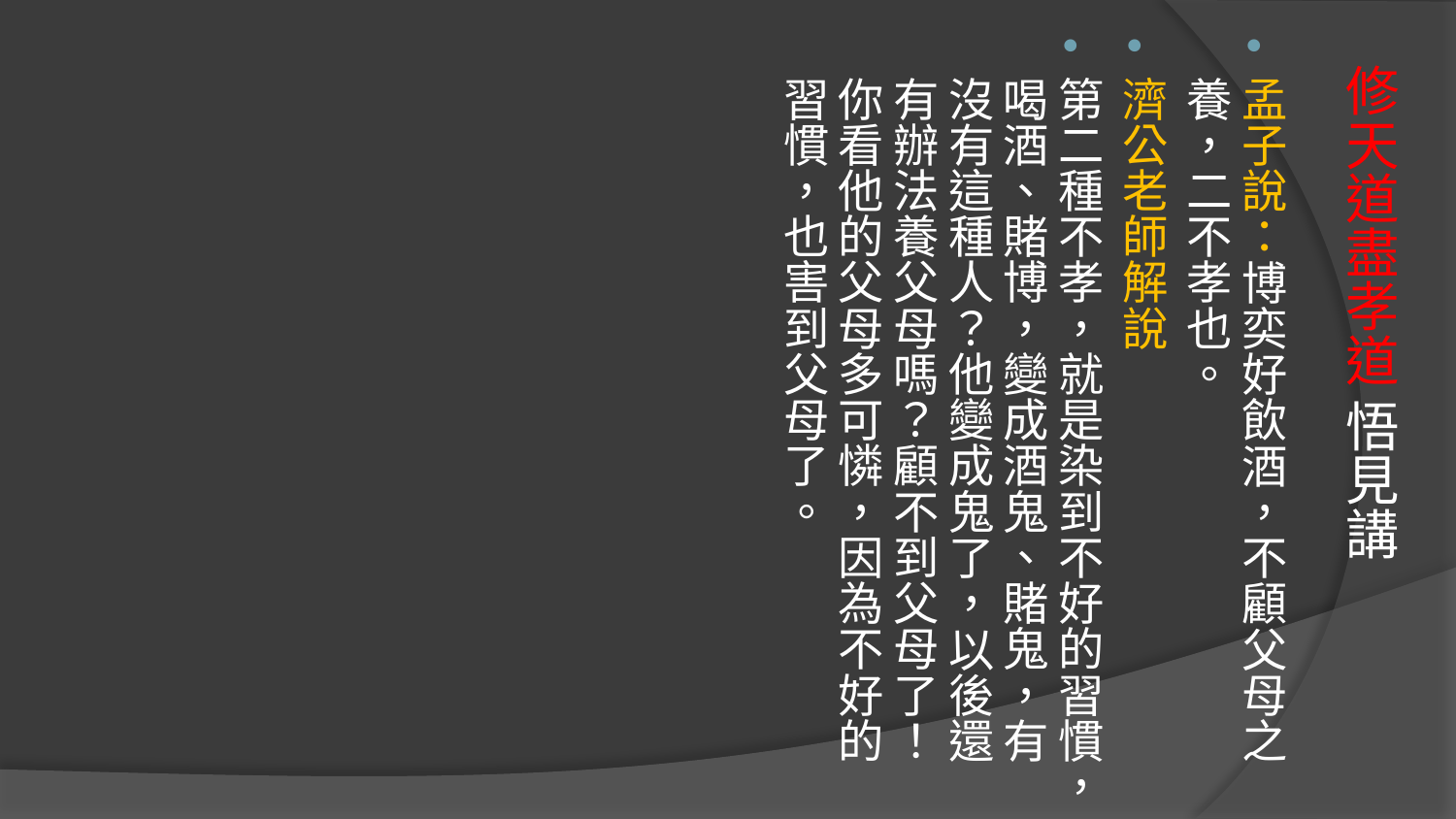

孟子說：博奕好飲酒，不顧父母之養，二不孝也。
濟公老師解說
第二種不孝，就是染到不好的習慣，喝酒、賭博，變成酒鬼、賭鬼，有沒有這種人？他變成鬼了，以後還有辦法養父母嗎？顧不到父母了！你看他的父母多可憐，因為不好的習慣，也害到父母了。

# 修天道盡孝道 悟見講